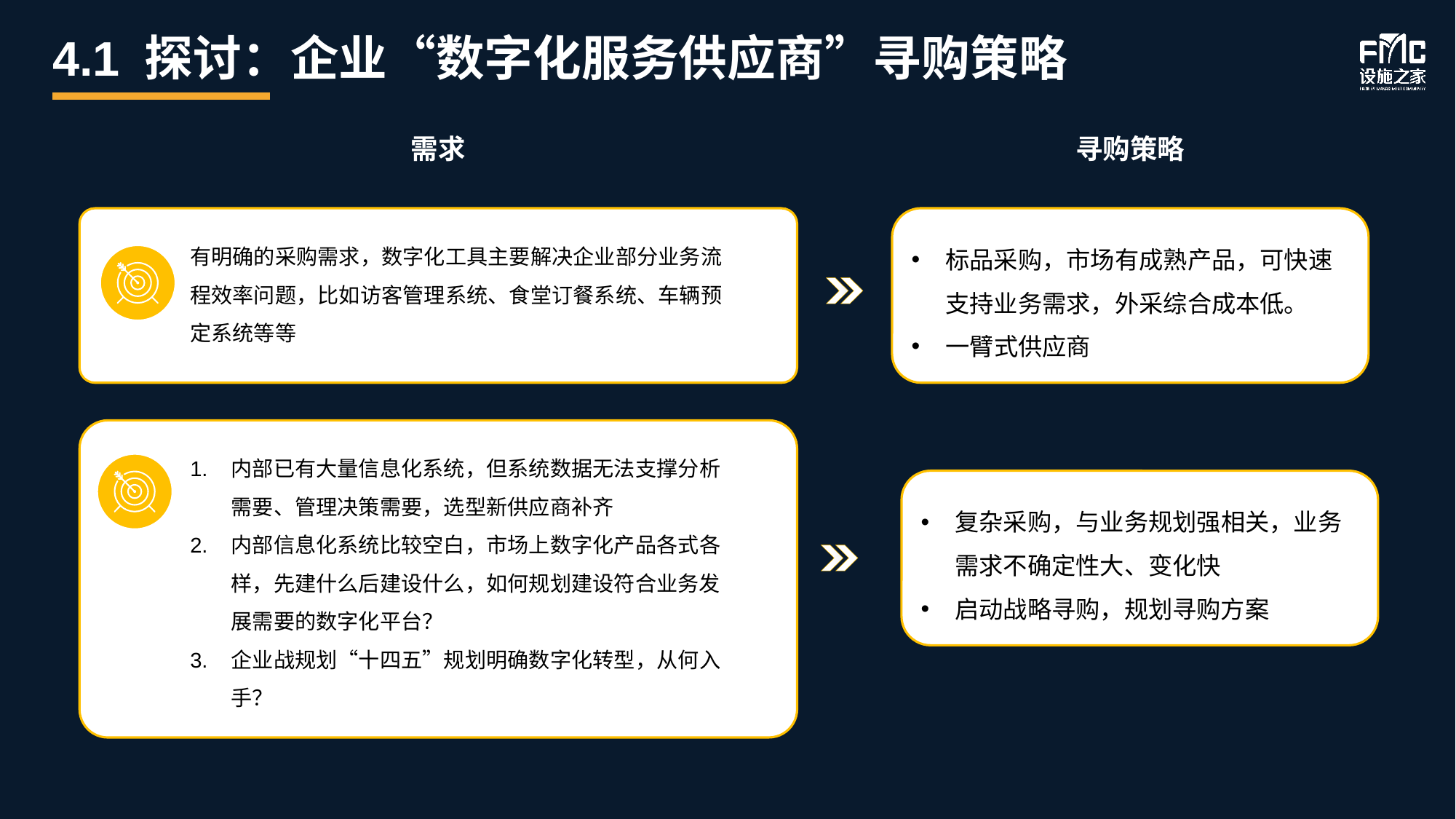

# 4.1 探讨：企业“数字化服务供应商”寻购策略
需求
寻购策略

有明确的采购需求，数字化工具主要解决企业部分业务流程效率问题，比如访客管理系统、食堂订餐系统、车辆预定系统等等

标品采购，市场有成熟产品，可快速支持业务需求，外采综合成本低。
一臂式供应商

内部已有大量信息化系统，但系统数据无法支撑分析需要、管理决策需要，选型新供应商补齐
内部信息化系统比较空白，市场上数字化产品各式各样，先建什么后建设什么，如何规划建设符合业务发展需要的数字化平台？
企业战规划“十四五”规划明确数字化转型，从何入手？

复杂采购，与业务规划强相关，业务需求不确定性大、变化快
启动战略寻购，规划寻购方案